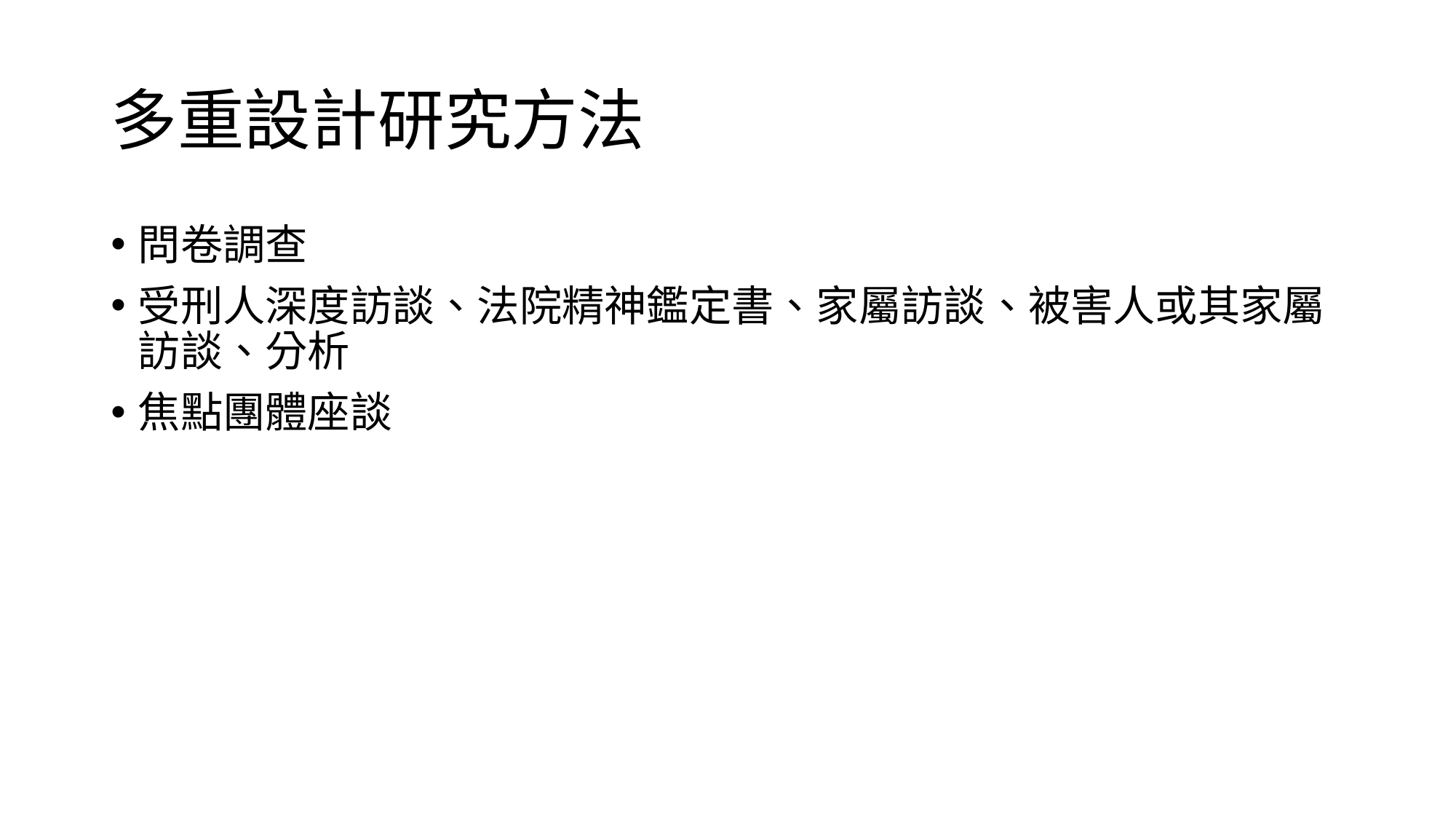

# 多重設計研究方法
問卷調查
受刑人深度訪談、法院精神鑑定書、家屬訪談、被害人或其家屬訪談、分析
焦點團體座談